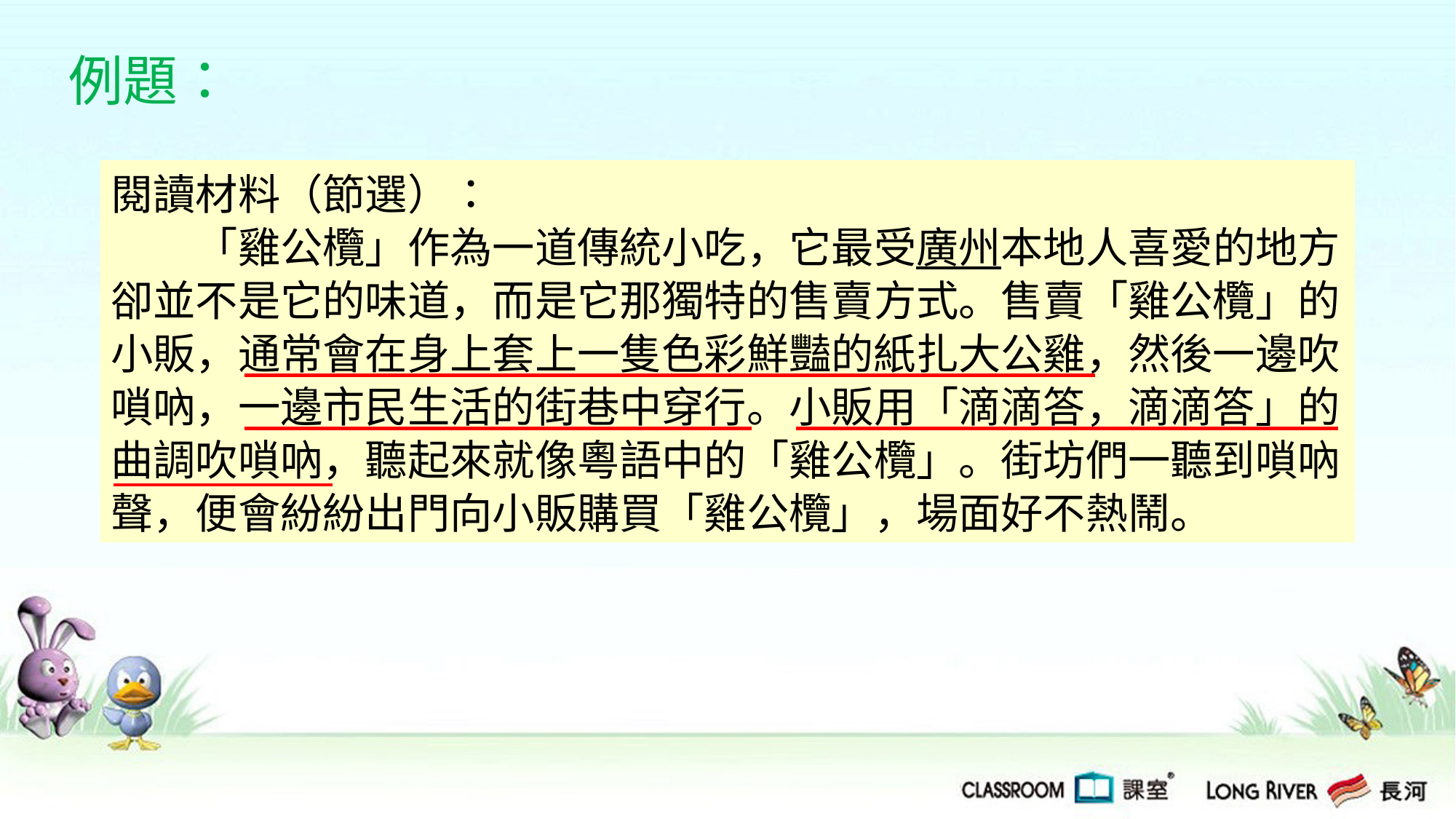

例題：
閱讀材料（節選）：
　　「雞公欖」作為一道傳統小吃，它最受廣州本地人喜愛的地方卻並不是它的味道，而是它那獨特的售賣方式。售賣「雞公欖」的小販，通常會在身上套上一隻色彩鮮豔的紙扎大公雞，然後一邊吹嗩吶，一邊市民生活的街巷中穿行。小販用「滴滴答，滴滴答」的曲調吹嗩吶，聽起來就像粵語中的「雞公欖」。街坊們一聽到嗩吶聲，便會紛紛出門向小販購買「雞公欖」，場面好不熱鬧。